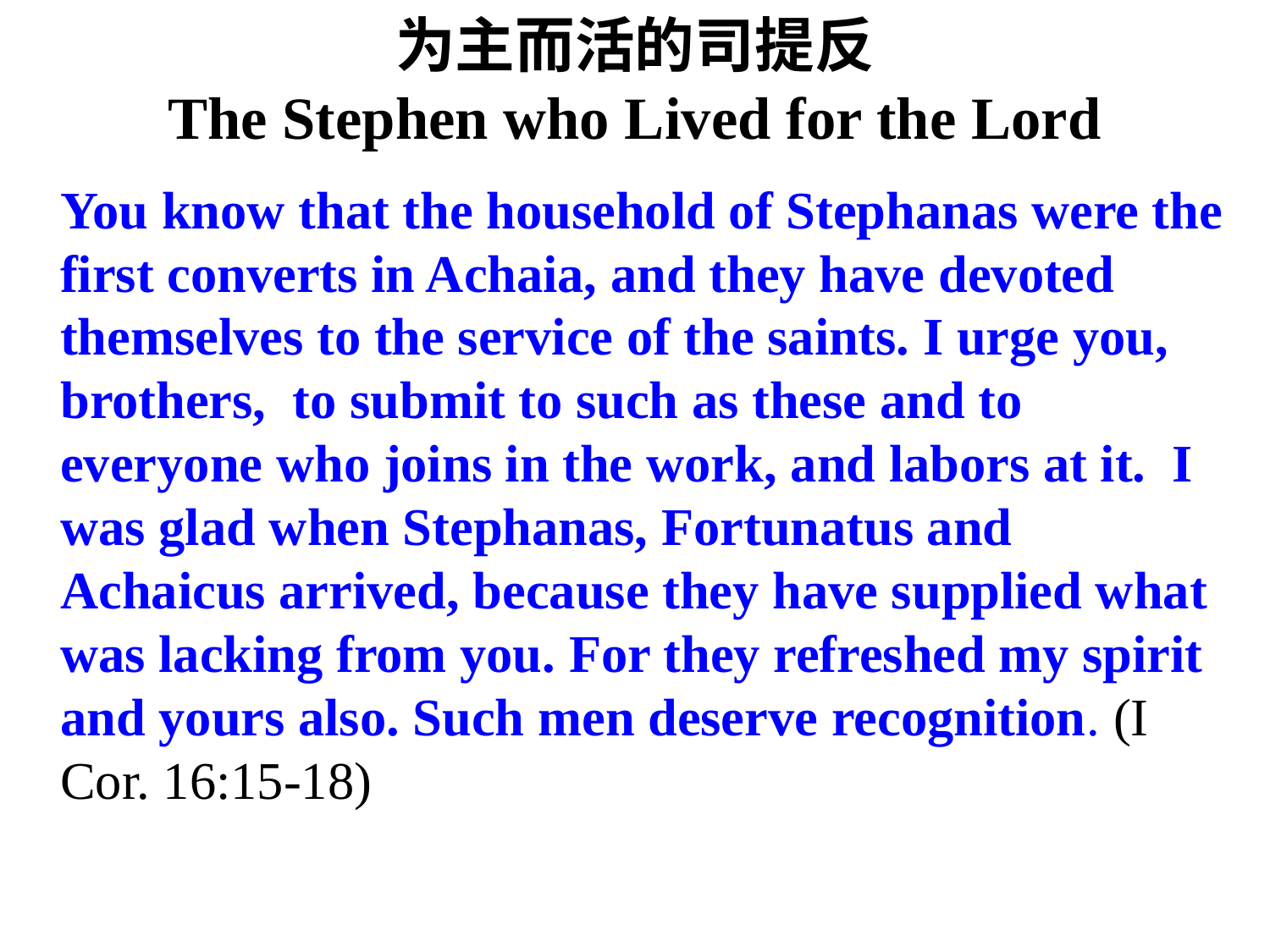

# 为主而活的司提反 The Stephen who Lived for the Lord
	You know that the household of Stephanas were the first converts in Achaia, and they have devoted themselves to the service of the saints. I urge you, brothers,  to submit to such as these and to everyone who joins in the work, and labors at it.  I was glad when Stephanas, Fortunatus and Achaicus arrived, because they have supplied what was lacking from you. For they refreshed my spirit and yours also. Such men deserve recognition. (I Cor. 16:15-18)